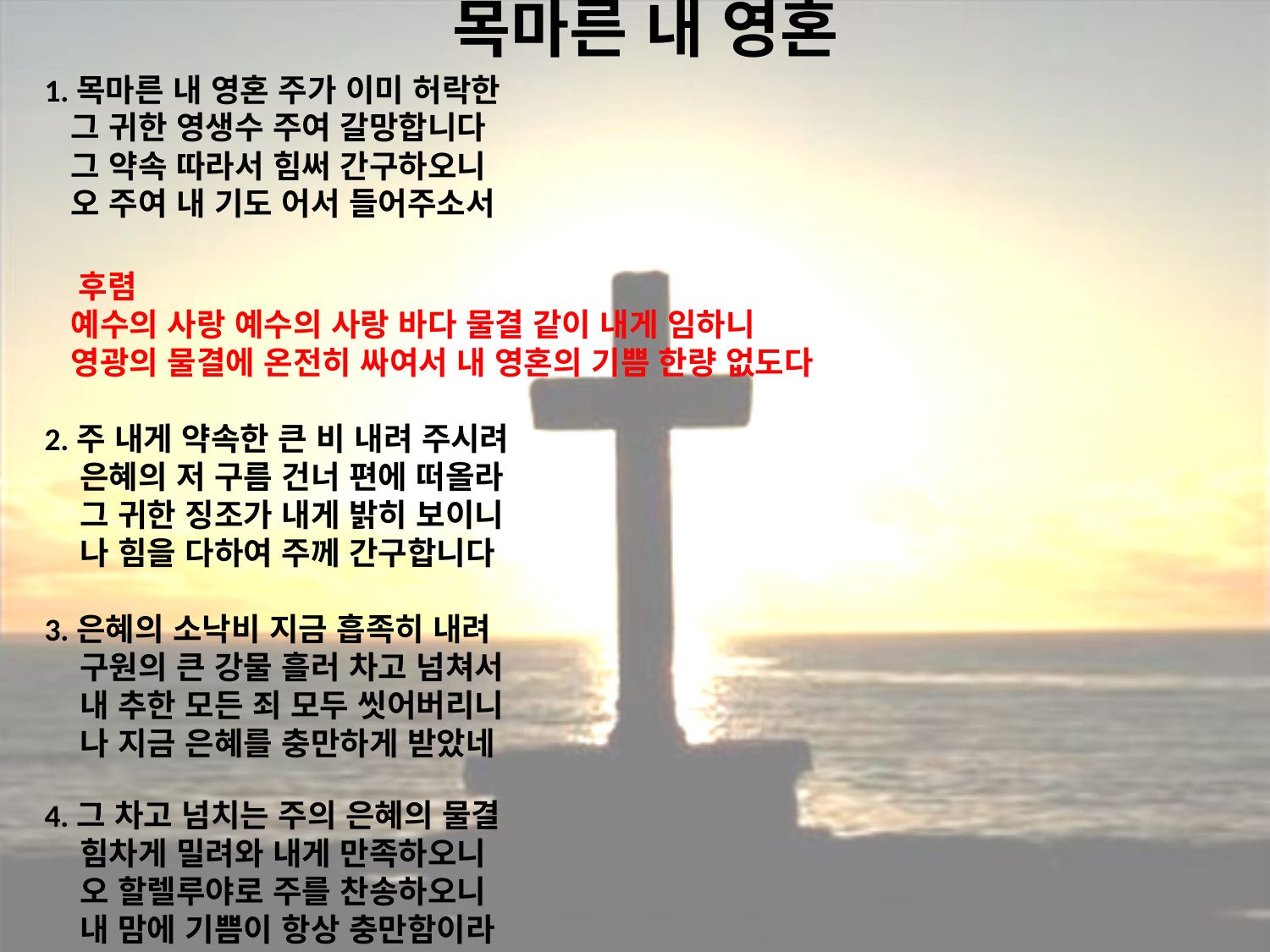

# 목마른 내 영혼
1.목마른 내 영혼 주가 이미 허락한
   그 귀한 영생수 주여 갈망합니다
   그 약속 따라서 힘써 간구하오니
   오 주여 내 기도 어서 들어주소서
   후렴
   예수의 사랑 예수의 사랑 바다 물결 같이 내게 임하니
   영광의 물결에 온전히 싸여서 내 영혼의 기쁨 한량 없도다
2.주 내게 약속한 큰 비 내려 주시려
    은혜의 저 구름 건너 편에 떠올라
    그 귀한 징조가 내게 밝히 보이니
    나 힘을 다하여 주께 간구합니다
3.은혜의 소낙비 지금 흡족히 내려
    구원의 큰 강물 흘러 차고 넘쳐서
    내 추한 모든 죄 모두 씻어버리니
    나 지금 은혜를 충만하게 받았네
4.그 차고 넘치는 주의 은혜의 물결
    힘차게 밀려와 내게 만족하오니
    오 할렐루야로 주를 찬송하오니
    내 맘에 기쁨이 항상 충만함이라